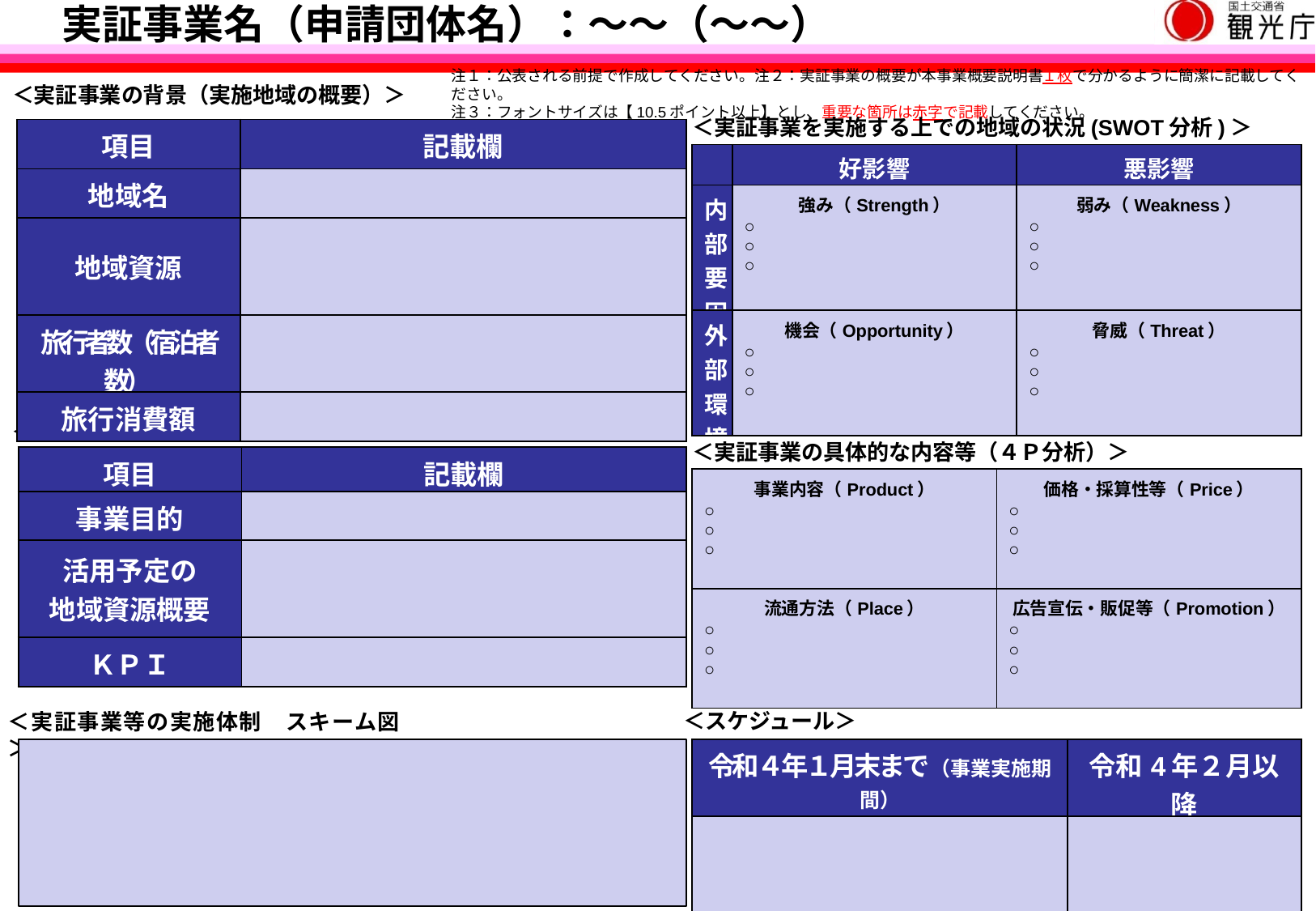

実証事業名（申請団体名）：～～（～～）
注１：公表される前提で作成してください。注２：実証事業の概要が本事業概要説明書１枚で分かるように簡潔に記載してください。
注３：フォントサイズは【10.5ポイント以上】とし、重要な箇所は赤字で記載してください。
＜実証事業の背景（実施地域の概要）＞
＜実証事業を実施する上での地域の状況(SWOT分析)＞
| 項目 | 記載欄 |
| --- | --- |
| 地域名 |  |
| 地域資源 |  |
| 旅行者数（宿泊者数） |  |
| 旅行消費額 |  |
|  | 好影響 | 悪影響 |
| --- | --- | --- |
| 内部要因 | 強み（Strength） ○ ○ ○ | 弱み（Weakness） ○ ○ ○ |
| 外部環境 | 機会（Opportunity） ○ ○ ○ | 脅威（Threat） ○ ○ ○ |
＜実証事業の概要等＞
＜実証事業の具体的な内容等（４Ｐ分析）＞
| 項目 | 記載欄 |
| --- | --- |
| 事業目的 |  |
| 活用予定の 地域資源概要 |  |
| ＫＰＩ |  |
| 事業内容（Product） ○ ○ ○ | 価格・採算性等（Price） ○ ○ ○ |
| --- | --- |
| 流通方法（Place） ○ ○ ○ | 広告宣伝・販促等（Promotion） ○ ○ ○ |
＜スケジュール＞
＜実証事業等の実施体制　スキーム図＞

| 令和４年１月末まで（事業実施期間） | 令和4年２月以降 |
| --- | --- |
|  |  |